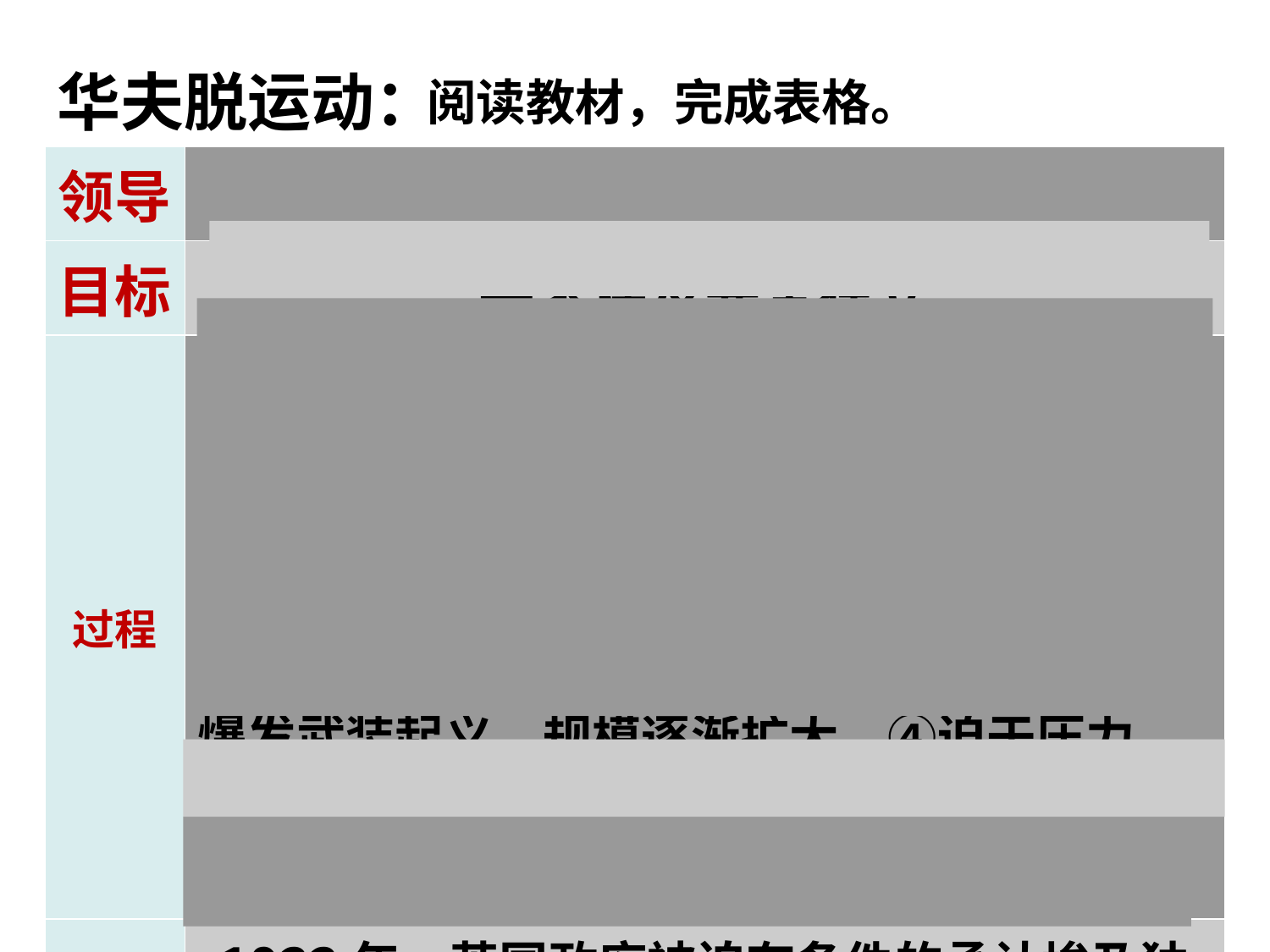

华夫脱运动：
阅读教材，完成表格。
| 领导 | 扎格鲁尔（资产阶级代表） |
| --- | --- |
| 目标 | 要求埃及完全独立 |
| 过程 | ①1918年，扎格鲁尔等人向英国政府提出让埃及完全独立的要求。②1919年，殖民政府逮捕了扎格鲁尔等人，点燃了埃及人民的反英情绪。 ③埃及各大城市出现和平示威浪潮，部分地区爆发武装起义，规模逐渐扩大。④迫于压力，殖民政府释放了扎格鲁尔等人，但仍未承认埃及独立。 |
| 结果 | 1922年，英国政府被迫有条件的承认埃及独立 |
| 意义 | 华夫脱运动为埃及民族民主运动的进一步发展奠定了基础 |